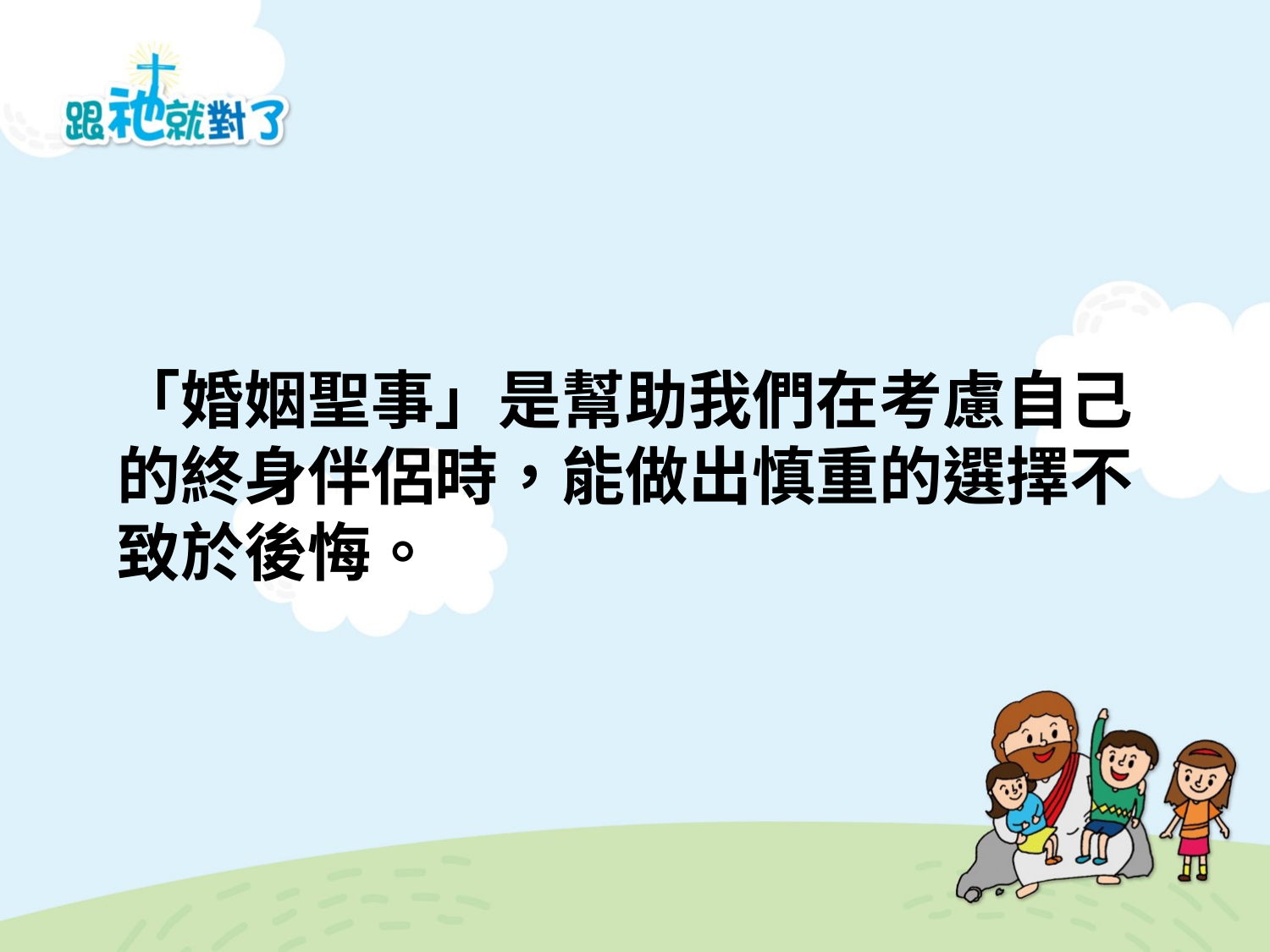

「婚姻聖事」是幫助我們在考慮自己的終身伴侶時，能做出慎重的選擇不致於後悔。